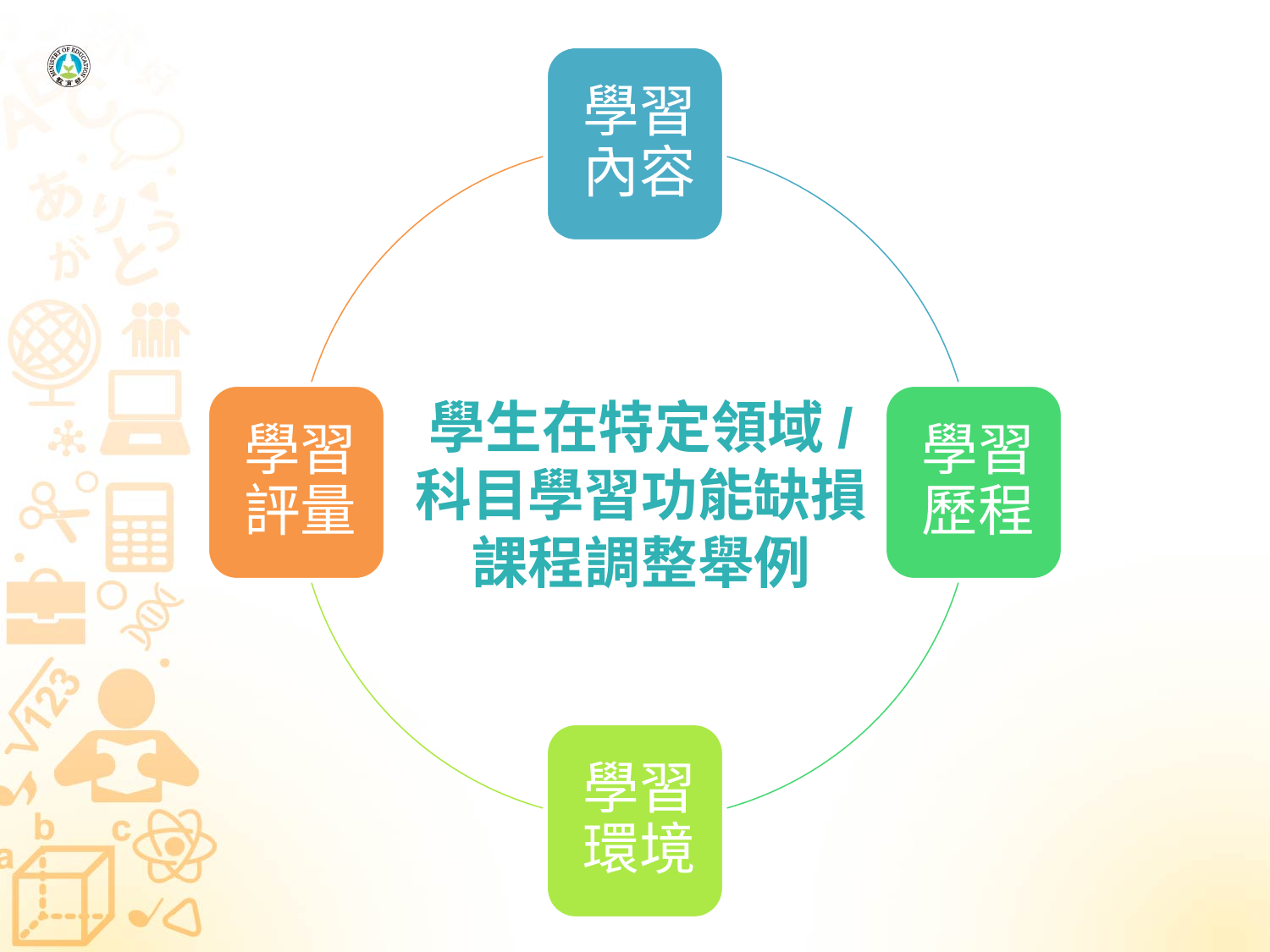

學習內容
學習歷程
學習環境
學習評量
# 學生在特定領域/ 科目學習功能缺損 課程調整舉例